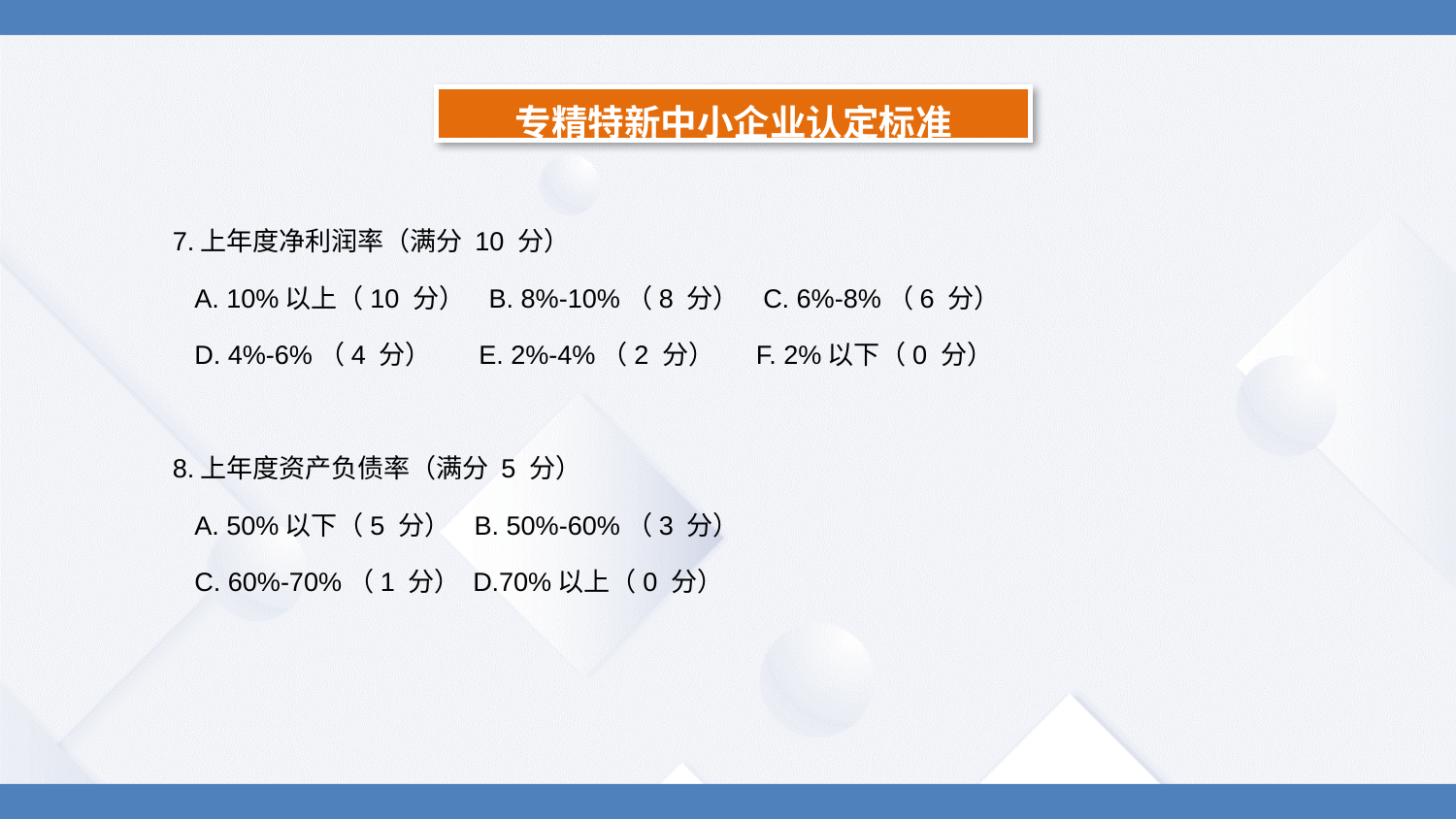

专精特新中小企业认定标准

7.上年度净利润率（满分 10 分）
   A. 10%以上（10 分）   B. 8%-10%（8 分）   C. 6%-8%（6 分）
   D. 4%-6%（4 分）       E. 2%-4%（2 分）      F. 2%以下（0 分）

8.上年度资产负债率（满分 5 分）
   A. 50%以下（5 分）   B. 50%-60%（3 分）
   C. 60%-70%（1 分） D.70%以上（0 分）